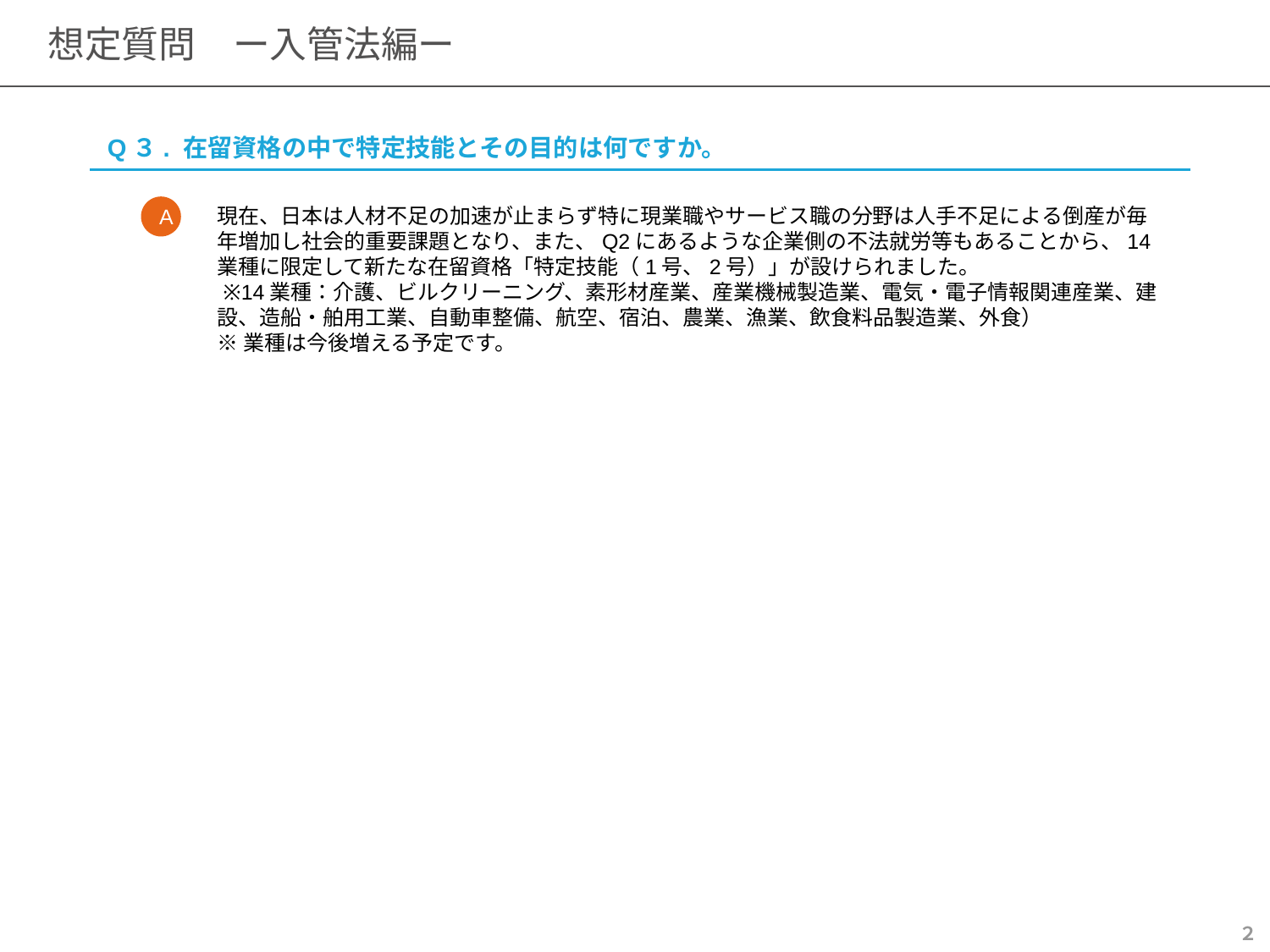

# 想定質問　ー入管法編ー
Q３. 在留資格の中で特定技能とその目的は何ですか。
A
現在、日本は人材不足の加速が止まらず特に現業職やサービス職の分野は人手不足による倒産が毎年増加し社会的重要課題となり、また、Q2にあるような企業側の不法就労等もあることから、14業種に限定して新たな在留資格「特定技能（1号、2号）」が設けられました。
 ※14業種：介護、ビルクリーニング、素形材産業、産業機械製造業、電気・電子情報関連産業、建設、造船・舶用工業、自動車整備、航空、宿泊、農業、漁業、飲食料品製造業、外食）
※業種は今後増える予定です。
２